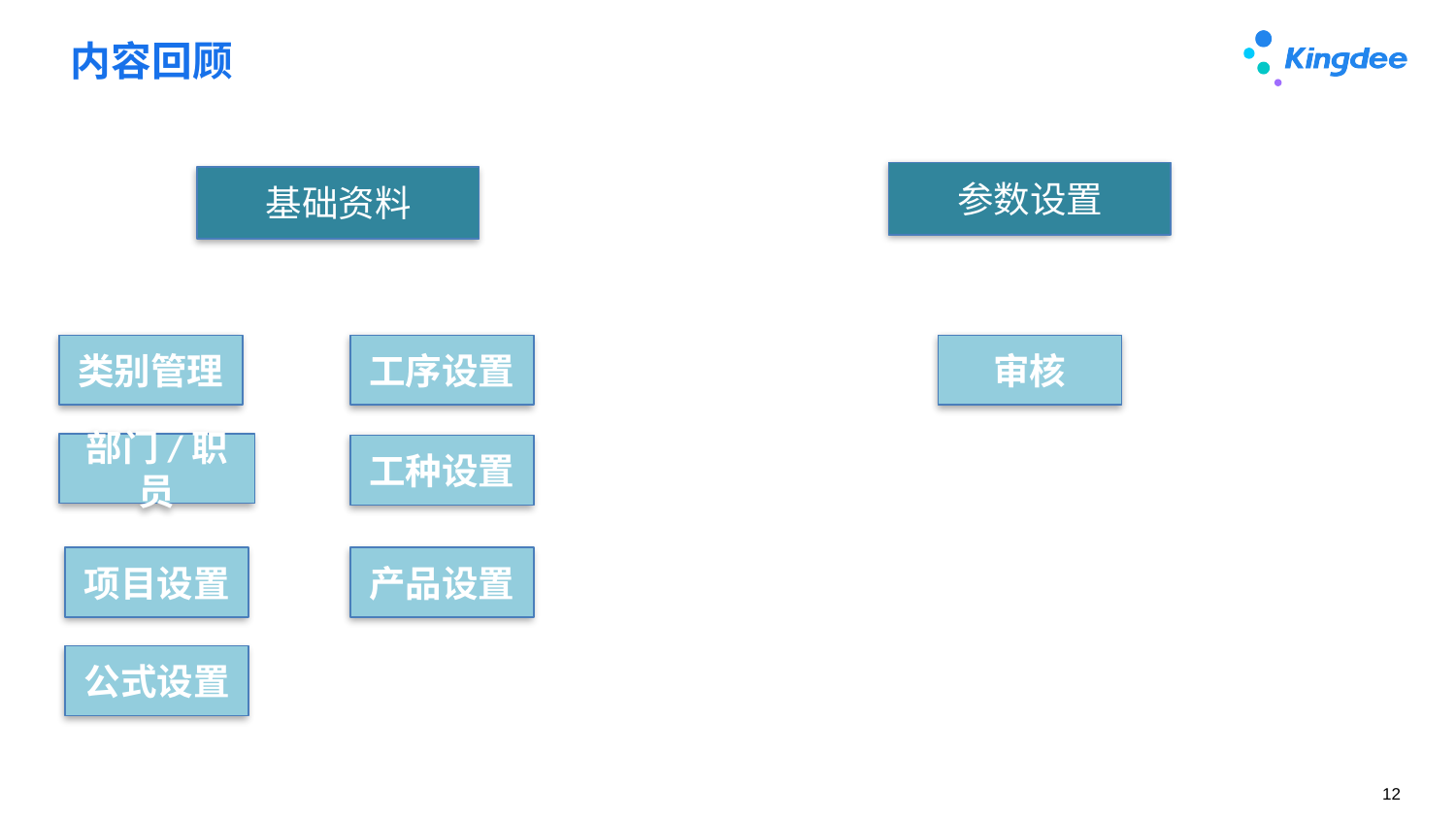

# 内容回顾
参数设置
基础资料

类别管理
工序设置
审核
部门/职员
工种设置
项目设置
产品设置
公式设置